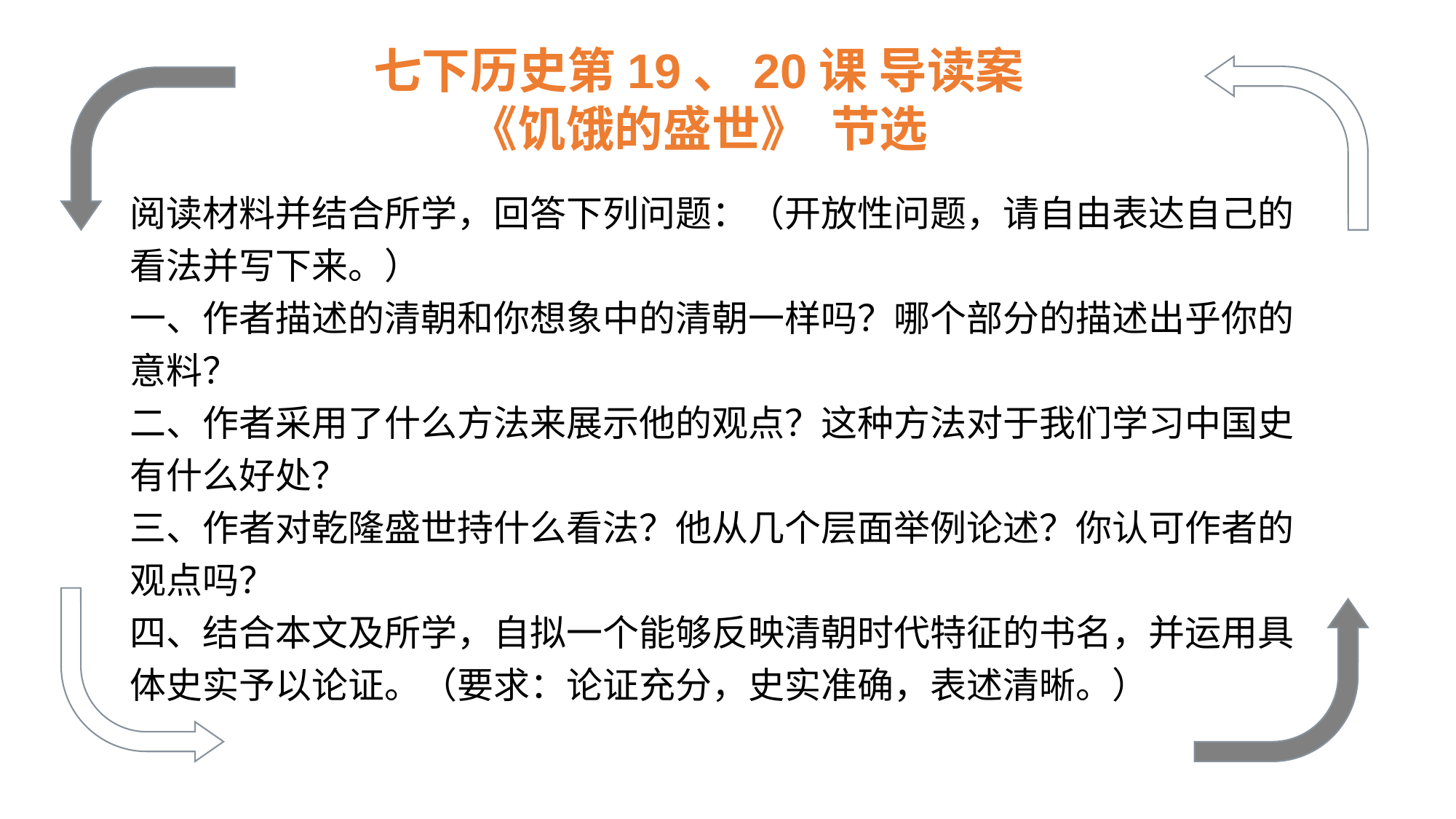

七下历史第19、20课 导读案
《饥饿的盛世》  节选

阅读材料并结合所学，回答下列问题：（开放性问题，请自由表达自己的看法并写下来。）
一、作者描述的清朝和你想象中的清朝一样吗？哪个部分的描述出乎你的意料？
二、作者采用了什么方法来展示他的观点？这种方法对于我们学习中国史有什么好处？
三、作者对乾隆盛世持什么看法？他从几个层面举例论述？你认可作者的观点吗？
四、结合本文及所学，自拟一个能够反映清朝时代特征的书名，并运用具体史实予以论证。（要求：论证充分，史实准确，表述清晰。）